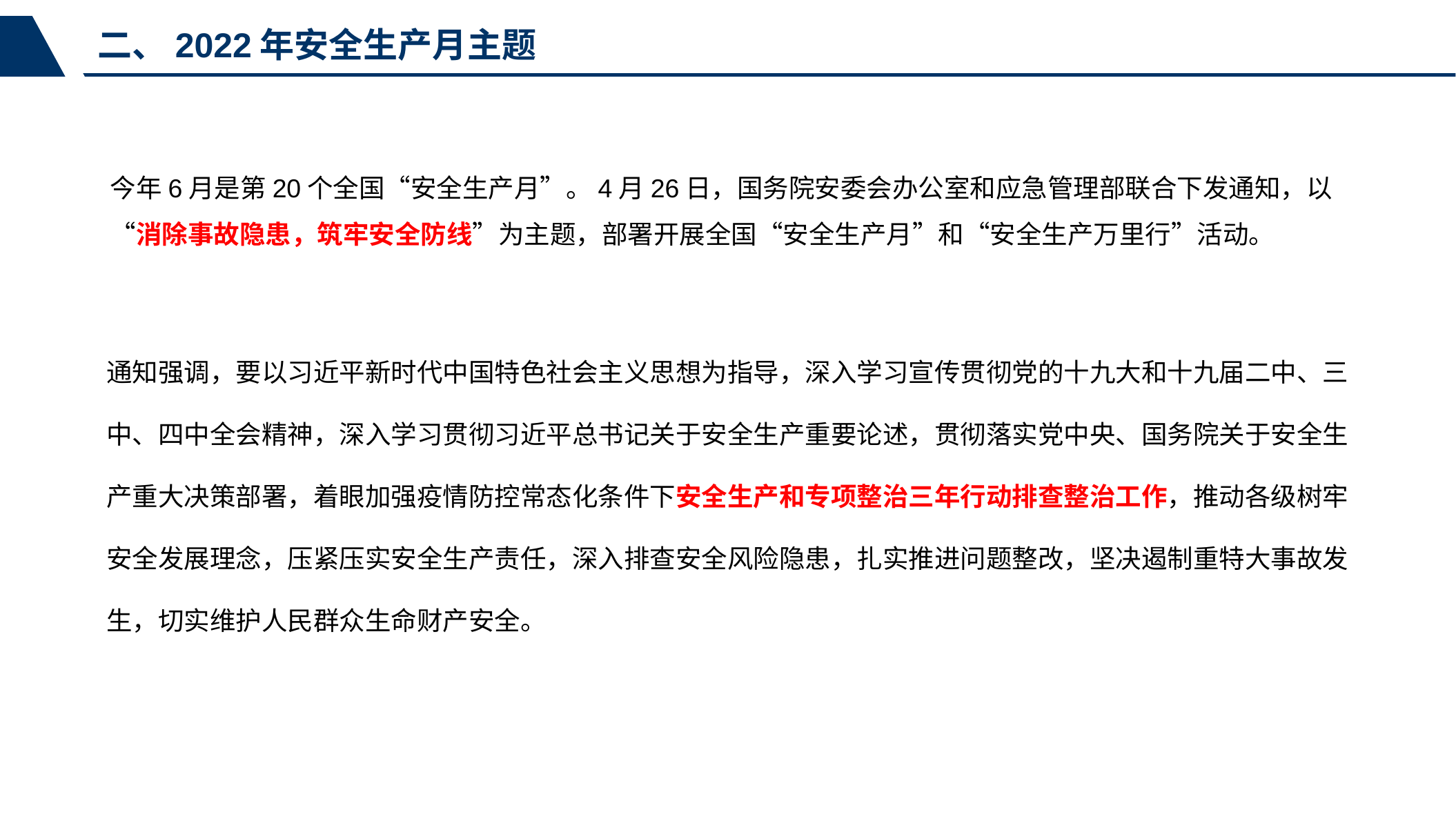

二、2022年安全生产月主题

今年6月是第20个全国“安全生产月”。4月26日，国务院安委会办公室和应急管理部联合下发通知，以“消除事故隐患，筑牢安全防线”为主题，部署开展全国“安全生产月”和“安全生产万里行”活动。
通知强调，要以习近平新时代中国特色社会主义思想为指导，深入学习宣传贯彻党的十九大和十九届二中、三中、四中全会精神，深入学习贯彻习近平总书记关于安全生产重要论述，贯彻落实党中央、国务院关于安全生产重大决策部署，着眼加强疫情防控常态化条件下安全生产和专项整治三年行动排查整治工作，推动各级树牢安全发展理念，压紧压实安全生产责任，深入排查安全风险隐患，扎实推进问题整改，坚决遏制重特大事故发生，切实维护人民群众生命财产安全。